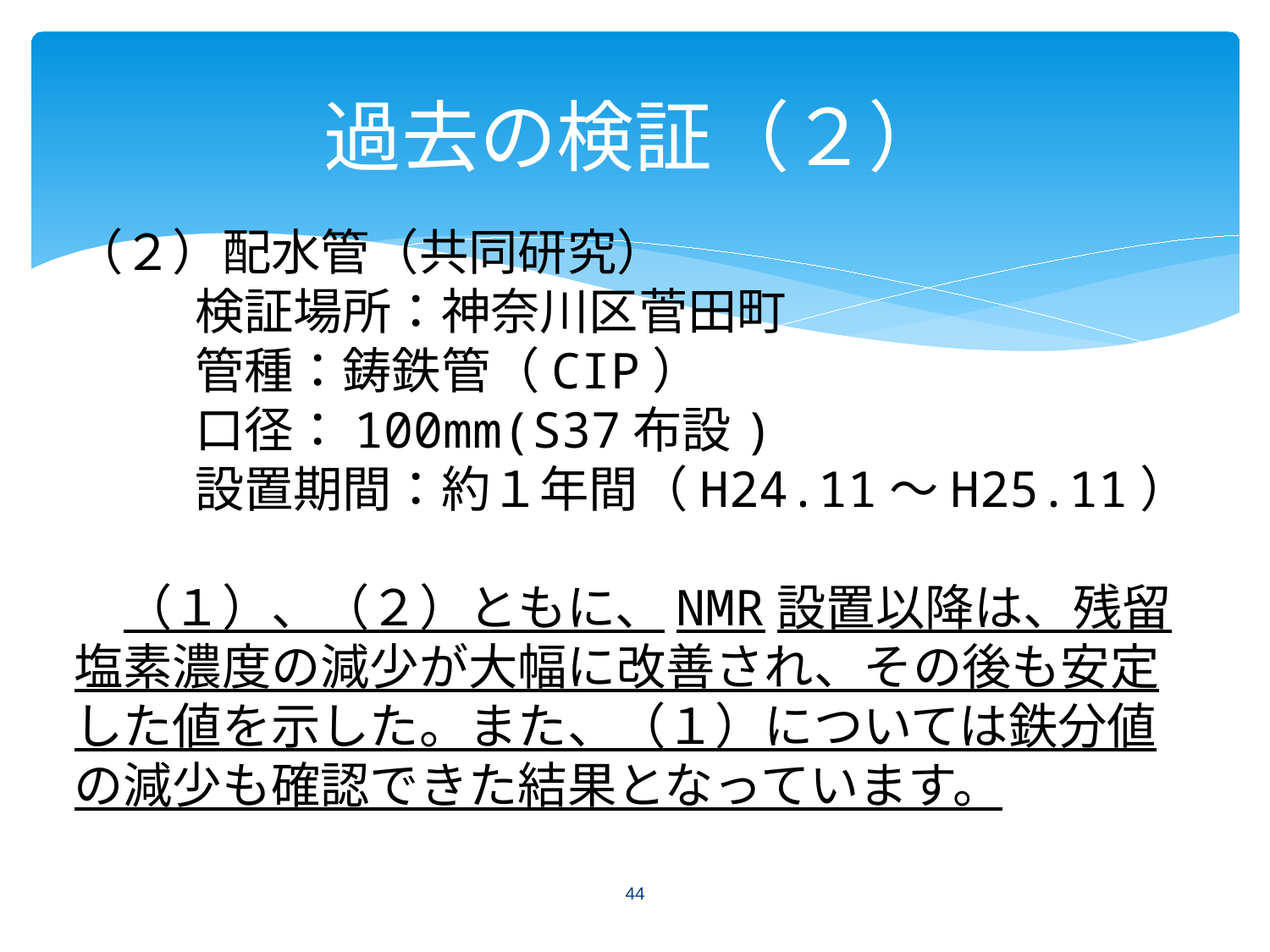

# 過去の検証（２）

（２）配水管（共同研究）
　　  検証場所：神奈川区菅田町
　　  管種：鋳鉄管（CIP）
　　  口径：100mm(S37布設)
　　  設置期間：約１年間（H24.11～H25.11）

　（１）、（２）ともに、NMR設置以降は、残留塩素濃度の減少が大幅に改善され、その後も安定した値を示した。また、（１）については鉄分値の減少も確認できた結果となっています。

44